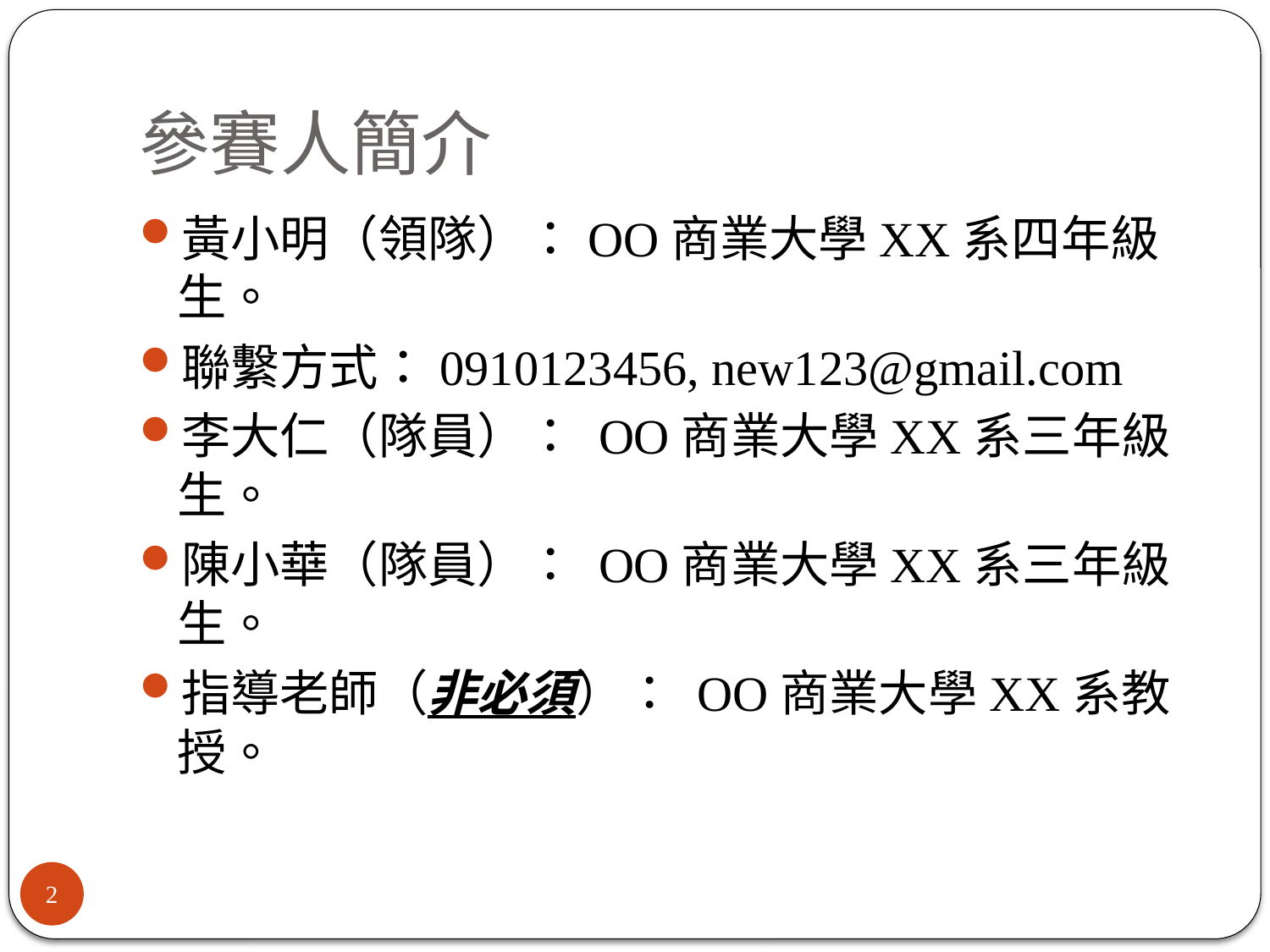

# 參賽人簡介
黃小明（領隊）：OO商業大學XX系四年級生。
聯繫方式：0910123456, new123@gmail.com
李大仁（隊員）： OO商業大學XX系三年級生。
陳小華（隊員）： OO商業大學XX系三年級生。
指導老師（非必須）： OO商業大學XX系教授。
2